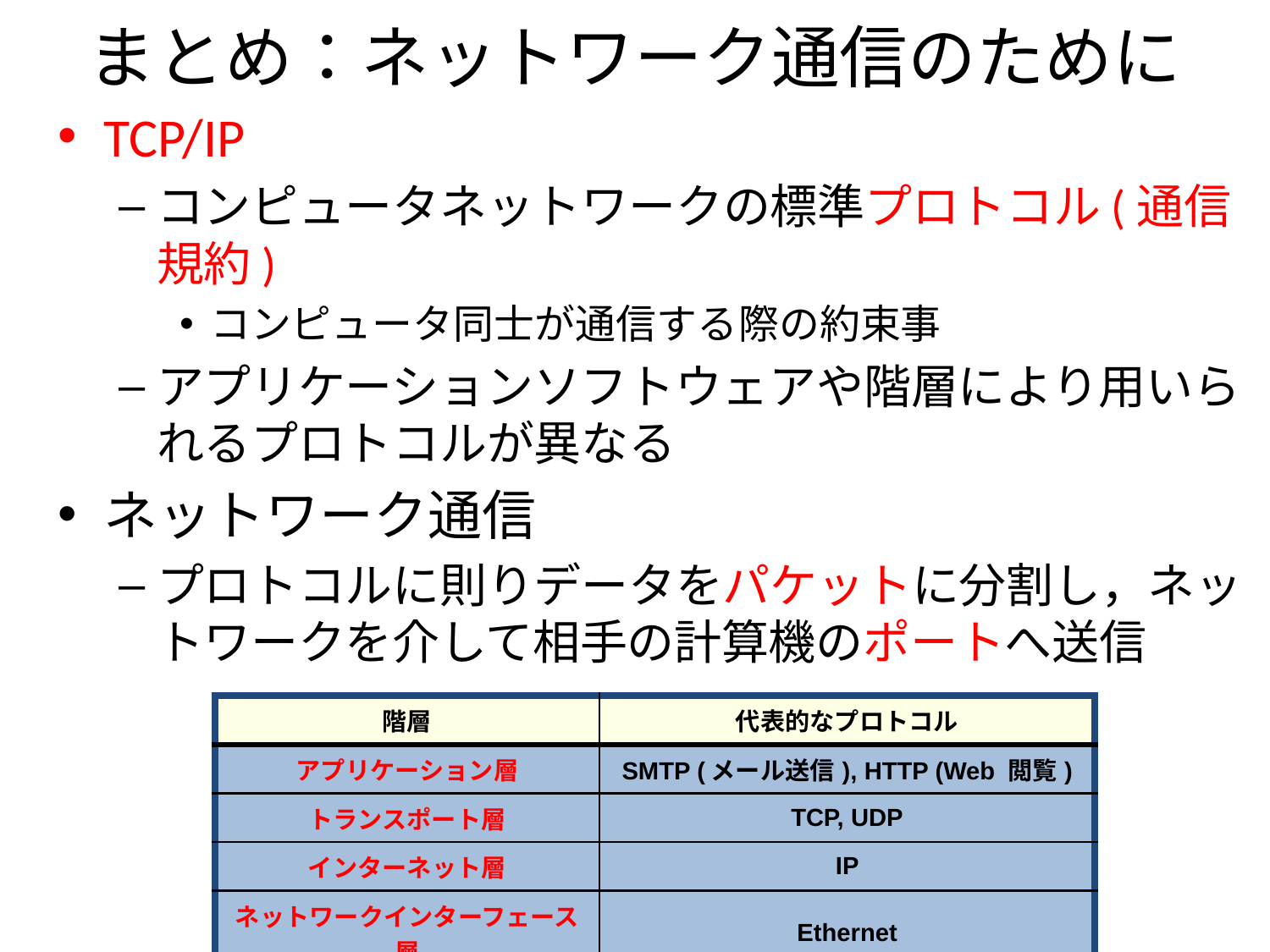

# まとめ：ネットワーク通信のために
TCP/IP
コンピュータネットワークの標準プロトコル(通信規約)
コンピュータ同士が通信する際の約束事
アプリケーションソフトウェアや階層により用いられるプロトコルが異なる
ネットワーク通信
プロトコルに則りデータをパケットに分割し，ネットワークを介して相手の計算機のポートへ送信
| 階層 | 代表的なプロトコル |
| --- | --- |
| アプリケーション層 | SMTP (メール送信), HTTP (Web 閲覧) |
| トランスポート層 | TCP, UDP |
| インターネット層 | IP |
| ネットワークインターフェース層 | Ethernet |